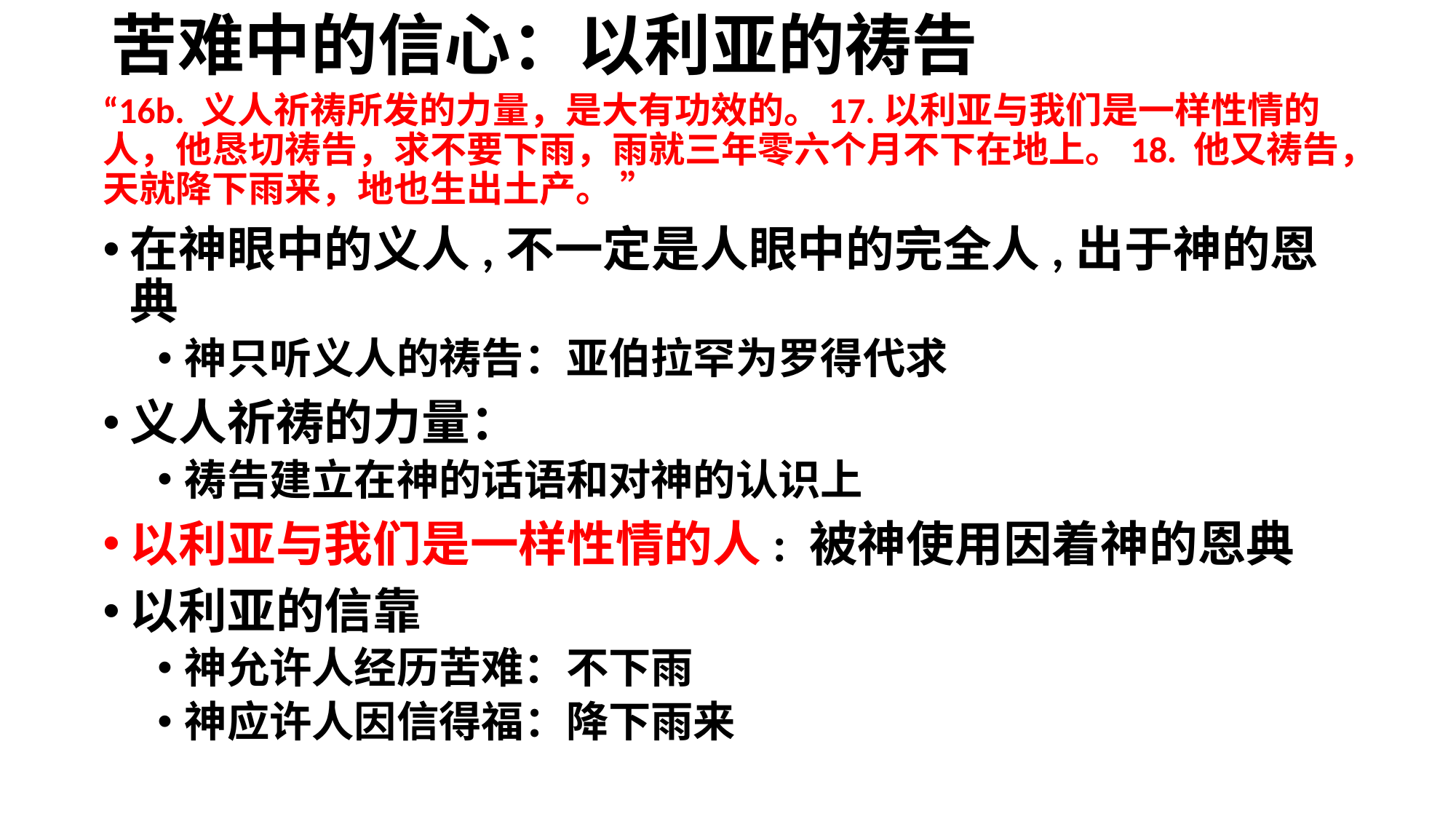

# 苦难中的信心：以利亚的祷告
“16b. 义人祈祷所发的力量，是大有功效的。17.以利亚与我们是一样性情的人，他恳切祷告，求不要下雨，雨就三年零六个月不下在地上。18. 他又祷告，天就降下雨来，地也生出土产。 ”
在神眼中的义人,不一定是人眼中的完全人,出于神的恩典
神只听义人的祷告：亚伯拉罕为罗得代求
义人祈祷的力量：
祷告建立在神的话语和对神的认识上
以利亚与我们是一样性情的人: 被神使用因着神的恩典
以利亚的信靠
神允许人经历苦难：不下雨
神应许人因信得福：降下雨来